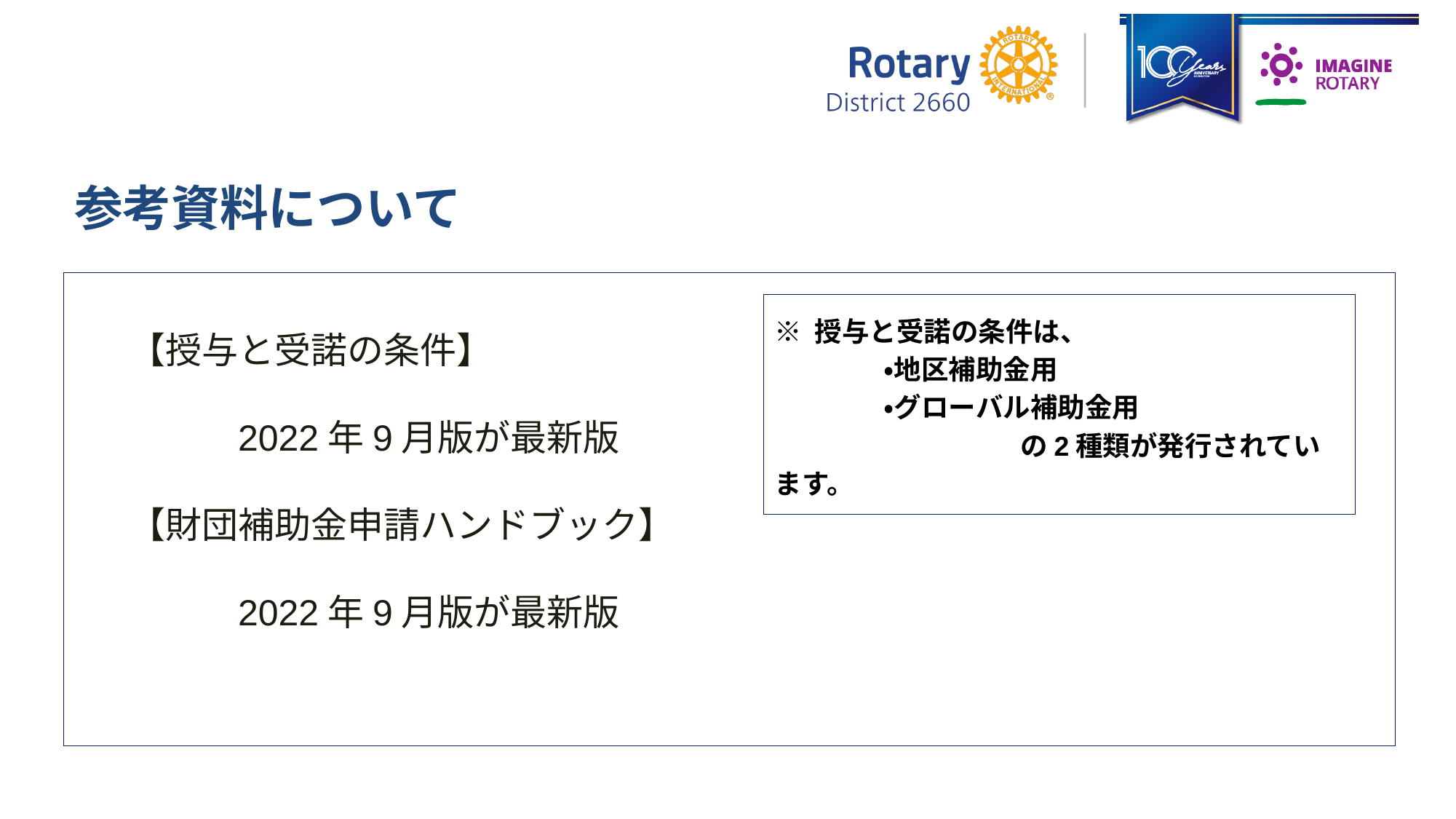

参考資料について
【授与と受諾の条件】
2022年9月版が最新版
【財団補助金申請ハンドブック】
2022年9月版が最新版
※ 授与と受諾の条件は、
　　　　・地区補助金用
　　　　・グローバル補助金用
　　　　　　　　　の2種類が発行されています。